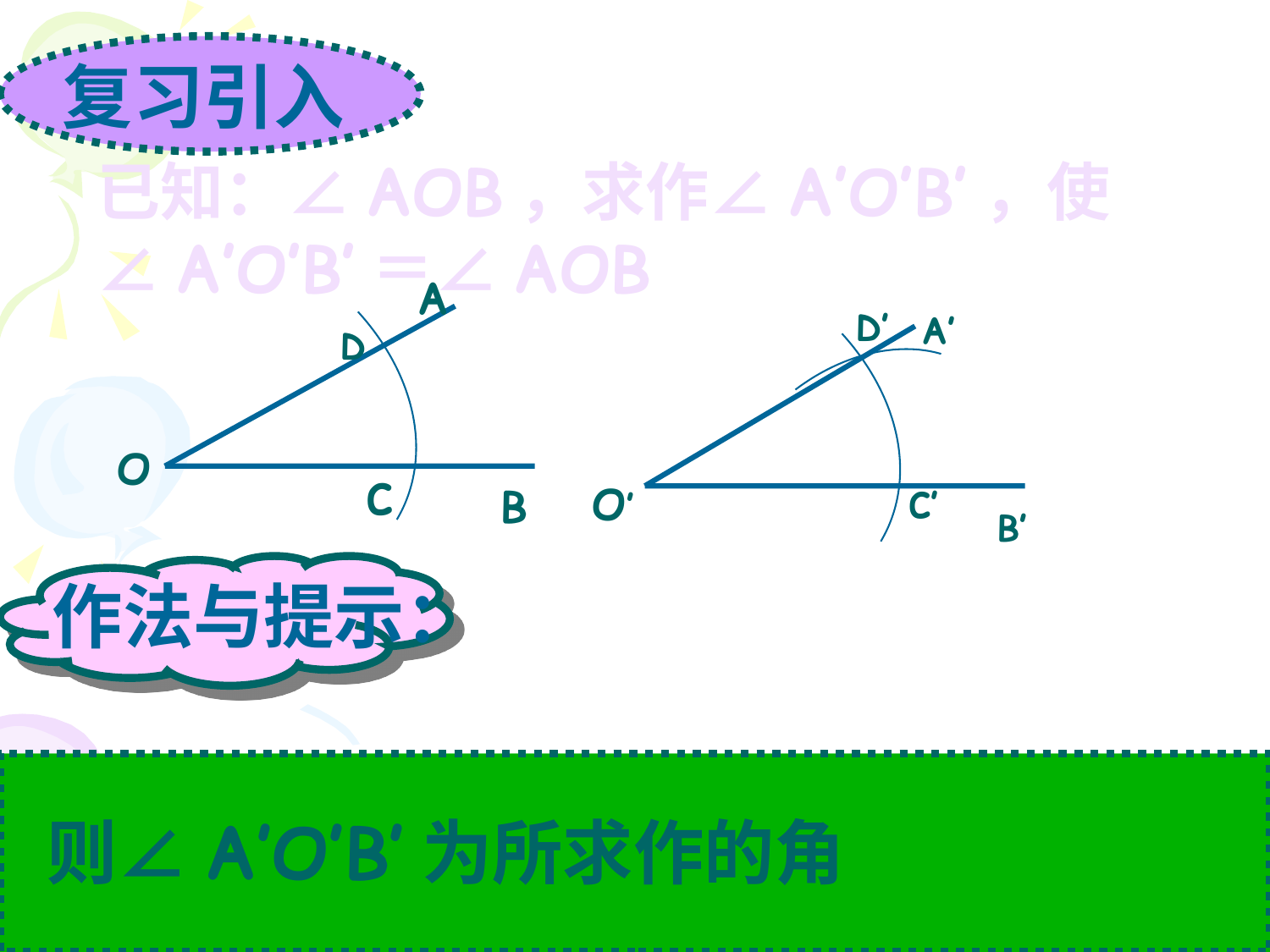

复习引入
已知：∠AOB，求作∠A′O′B′，使∠A′O′B′＝∠AOB
A

O

B

D′
A′

D

C
O′
C′

B′

作法与提示：

（5）过D′做射线O′A′

则∠A′O′B′为所求作的角

（2）以O为圆心，任意长为半径画弧，交OA于D点，交OB于C点。

（3）以O′为圆心，OC长为半径画弧，交O′B′于C′点 。

（4）以C′为圆心，DC长为半径画弧，交前弧于D′点 。

（1）做射线O′B′